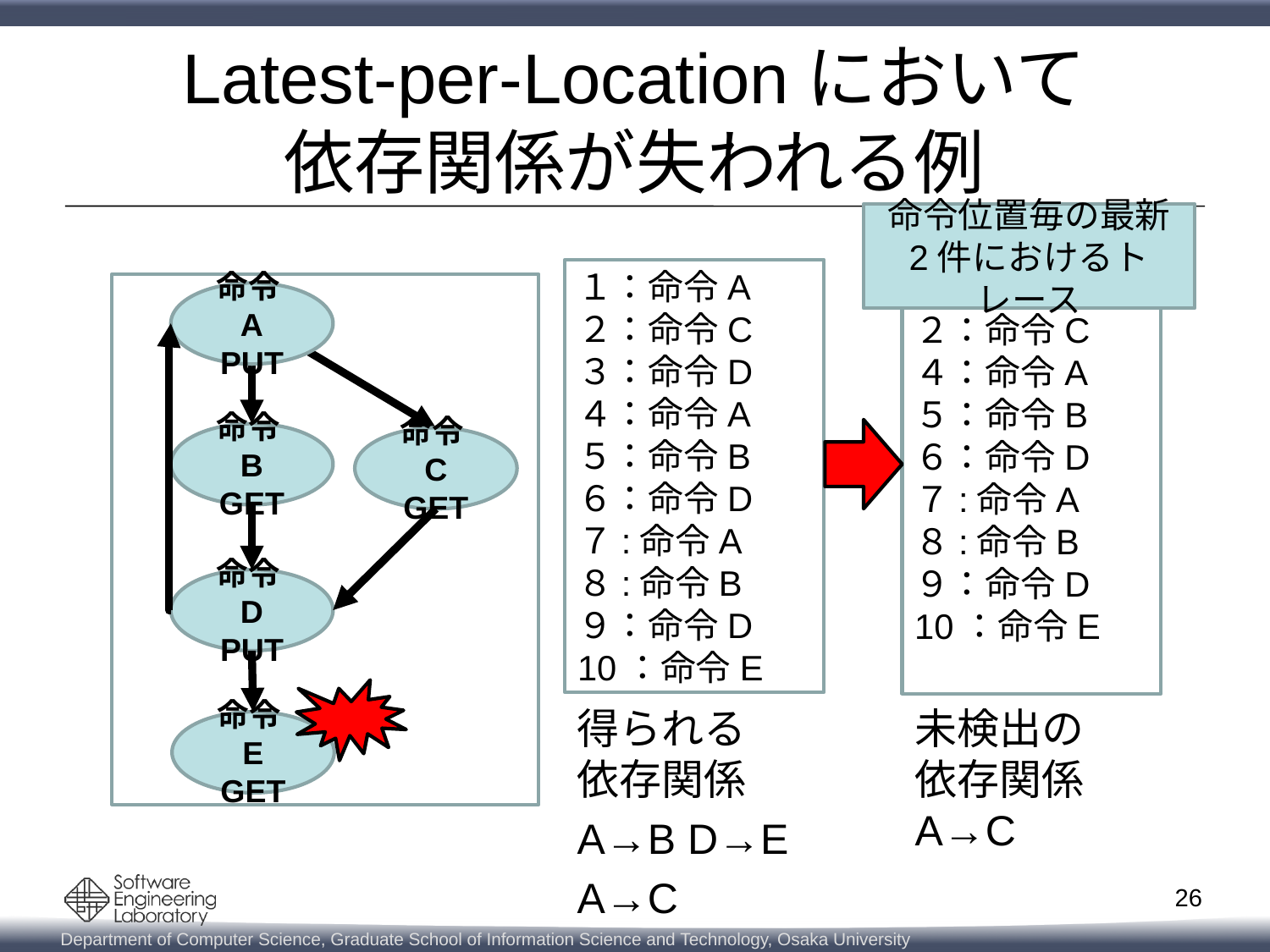

# Latest-per-Locationにおいて 依存関係が失われる例
命令位置毎の最新
2件におけるトレース
１：命令A
２：命令C
３：命令D
４：命令A
５：命令B
６：命令D
７:命令A
８:命令B
９：命令D
10：命令E
２：命令C
４：命令A
５：命令B
６：命令D
７:命令A
８:命令B
９：命令D
10：命令E

命令A
PUT
命令B
GET

命令C
GET
命令D
PUT

得られる
依存関係
A→B D→E
A→C
未検出の
依存関係
A→C
命令E
GET
26